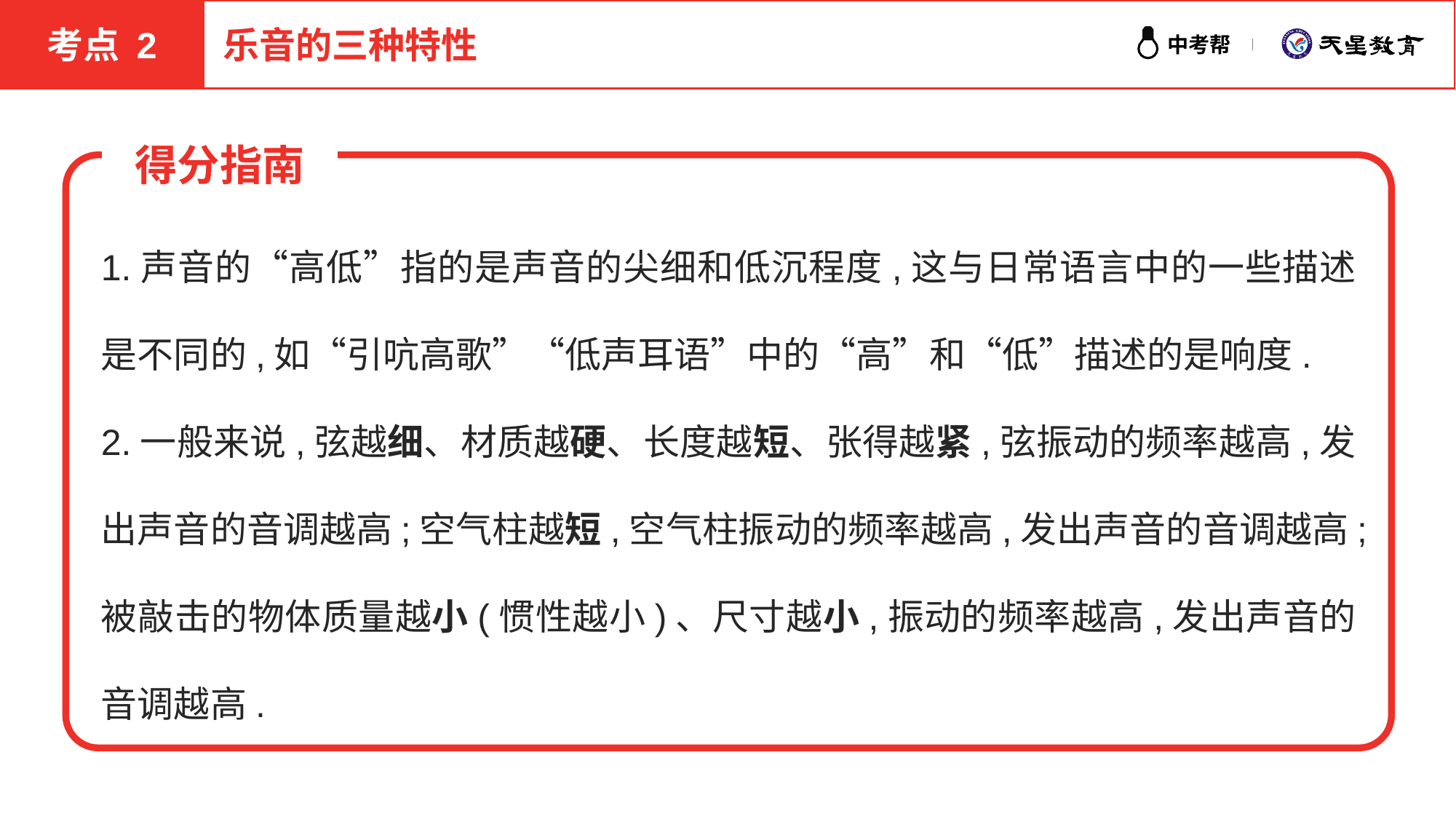

考点 2
乐音的三种特性
得分指南

1.声音的“高低”指的是声音的尖细和低沉程度,这与日常语言中的一些描述是不同的,如“引吭高歌”“低声耳语”中的“高”和“低”描述的是响度.
2.一般来说,弦越细、材质越硬、长度越短、张得越紧,弦振动的频率越高,发出声音的音调越高;空气柱越短,空气柱振动的频率越高,发出声音的音调越高;被敲击的物体质量越小(惯性越小)、尺寸越小,振动的频率越高,发出声音的音调越高.